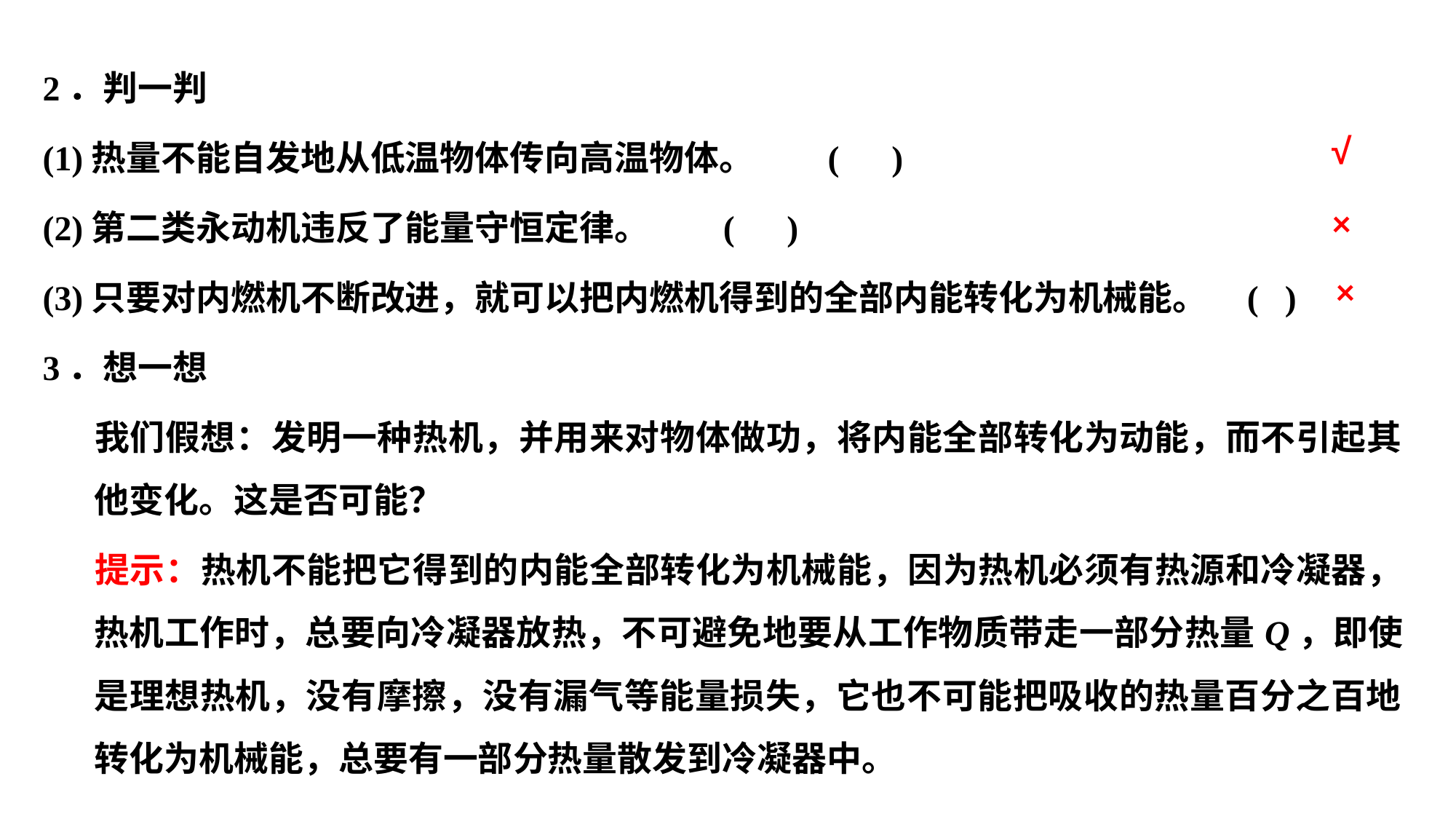

2．判一判
(1)热量不能自发地从低温物体传向高温物体。	(      )
(2)第二类永动机违反了能量守恒定律。		(      )
(3)只要对内燃机不断改进，就可以把内燃机得到的全部内能转化为机械能。	(   )
3．想一想
	我们假想：发明一种热机，并用来对物体做功，将内能全部转化为动能，而不引起其他变化。这是否可能？
	提示：热机不能把它得到的内能全部转化为机械能，因为热机必须有热源和冷凝器，热机工作时，总要向冷凝器放热，不可避免地要从工作物质带走一部分热量Q，即使是理想热机，没有摩擦，没有漏气等能量损失，它也不可能把吸收的热量百分之百地转化为机械能，总要有一部分热量散发到冷凝器中。
√
×
×